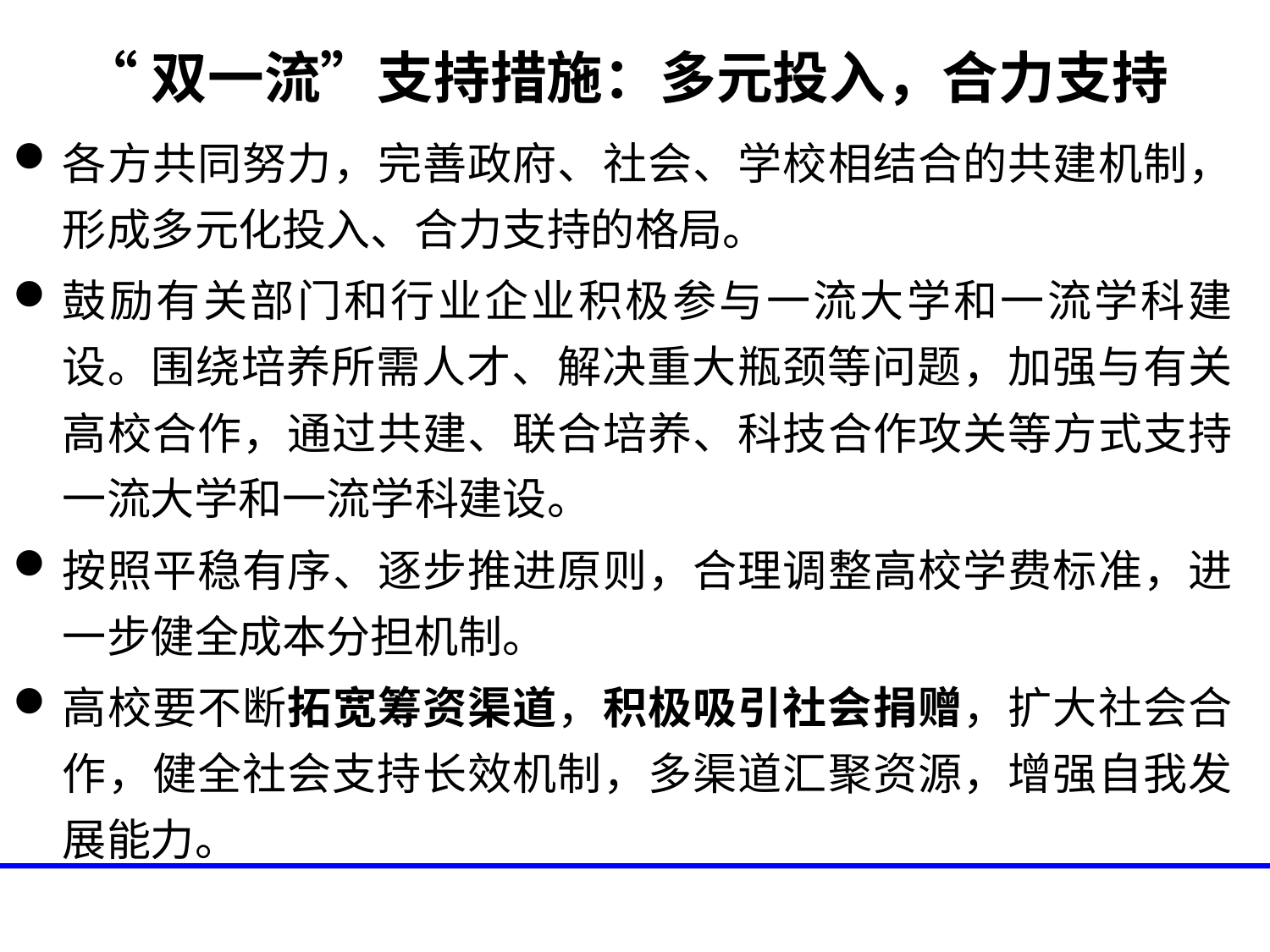

# “双一流”支持措施：多元投入，合力支持
各方共同努力，完善政府、社会、学校相结合的共建机制，形成多元化投入、合力支持的格局。
鼓励有关部门和行业企业积极参与一流大学和一流学科建设。围绕培养所需人才、解决重大瓶颈等问题，加强与有关高校合作，通过共建、联合培养、科技合作攻关等方式支持一流大学和一流学科建设。
按照平稳有序、逐步推进原则，合理调整高校学费标准，进一步健全成本分担机制。
高校要不断拓宽筹资渠道，积极吸引社会捐赠，扩大社会合作，健全社会支持长效机制，多渠道汇聚资源，增强自我发展能力。